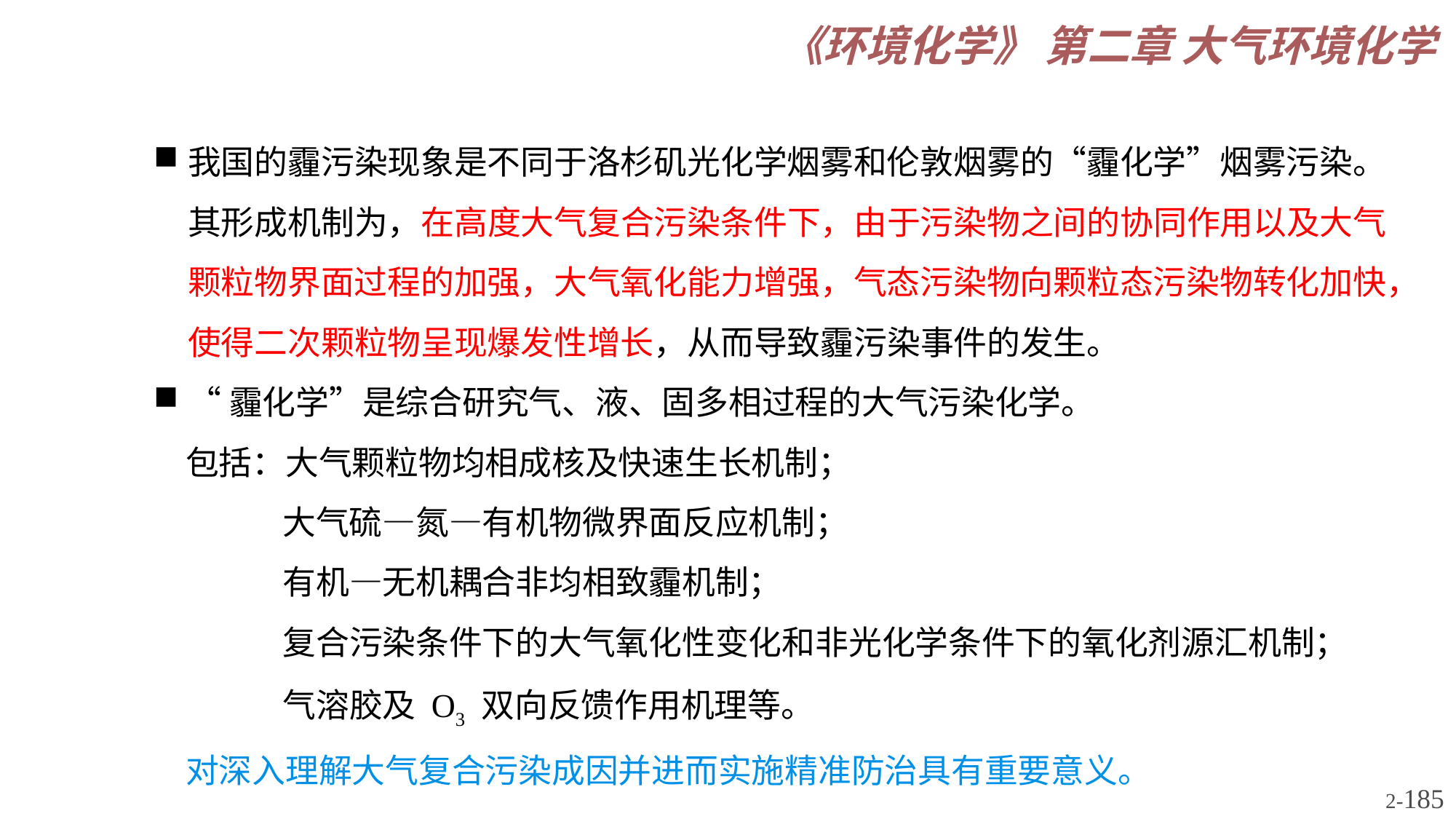

我国的霾污染现象是不同于洛杉矶光化学烟雾和伦敦烟雾的“霾化学”烟雾污染。其形成机制为，在高度大气复合污染条件下，由于污染物之间的协同作用以及大气颗粒物界面过程的加强，大气氧化能力增强，气态污染物向颗粒态污染物转化加快，使得二次颗粒物呈现爆发性增长，从而导致霾污染事件的发生。
“霾化学”是综合研究气、液、固多相过程的大气污染化学。
包括：大气颗粒物均相成核及快速生长机制；
大气硫—氮—有机物微界面反应机制；
有机—无机耦合非均相致霾机制；
复合污染条件下的大气氧化性变化和非光化学条件下的氧化剂源汇机制；
气溶胶及 O3 双向反馈作用机理等。
对深入理解大气复合污染成因并进而实施精准防治具有重要意义。
2-185